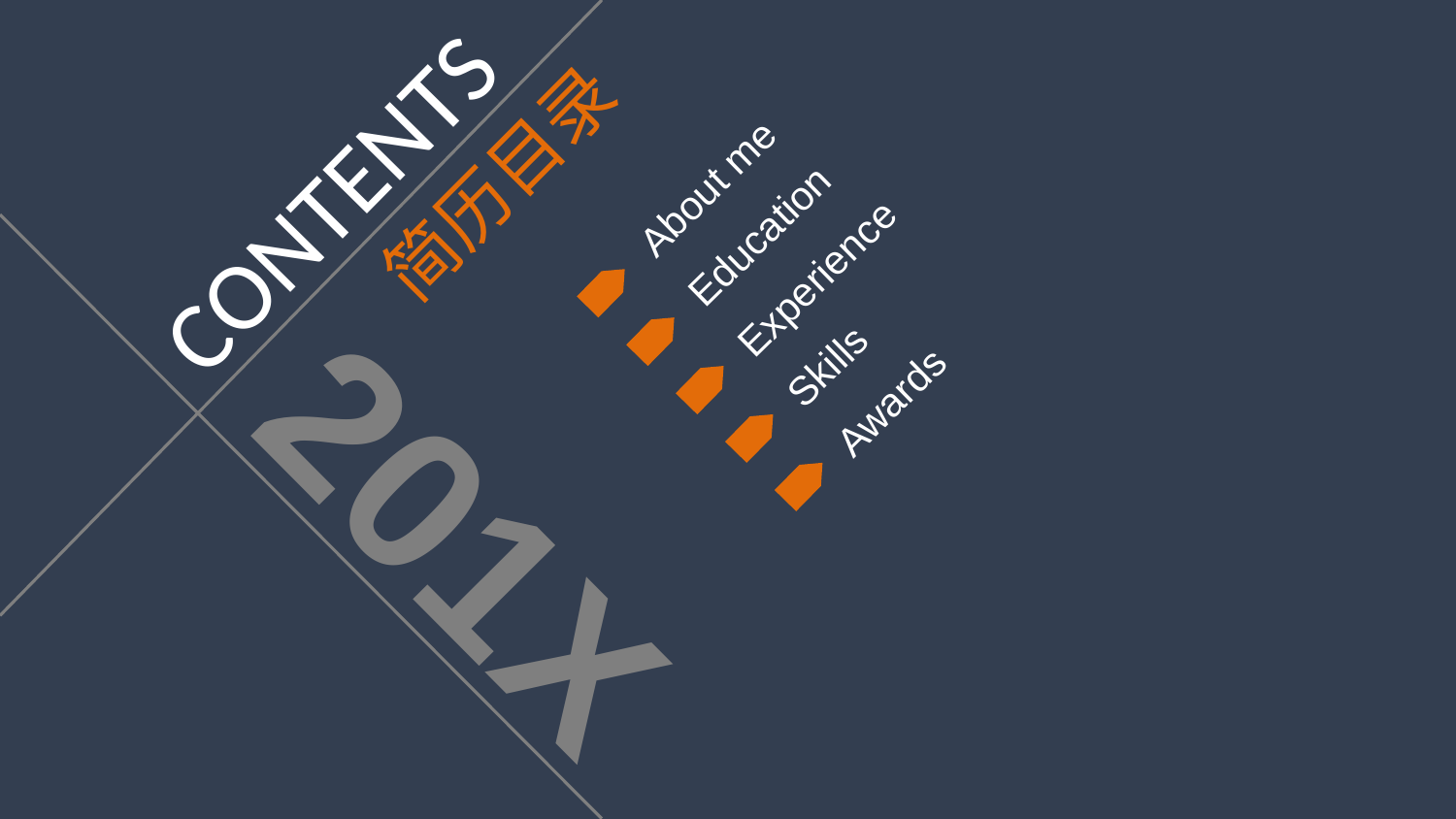

CONTENTS
About me
简历目录
Education

Experience

Skills
Awards
201X